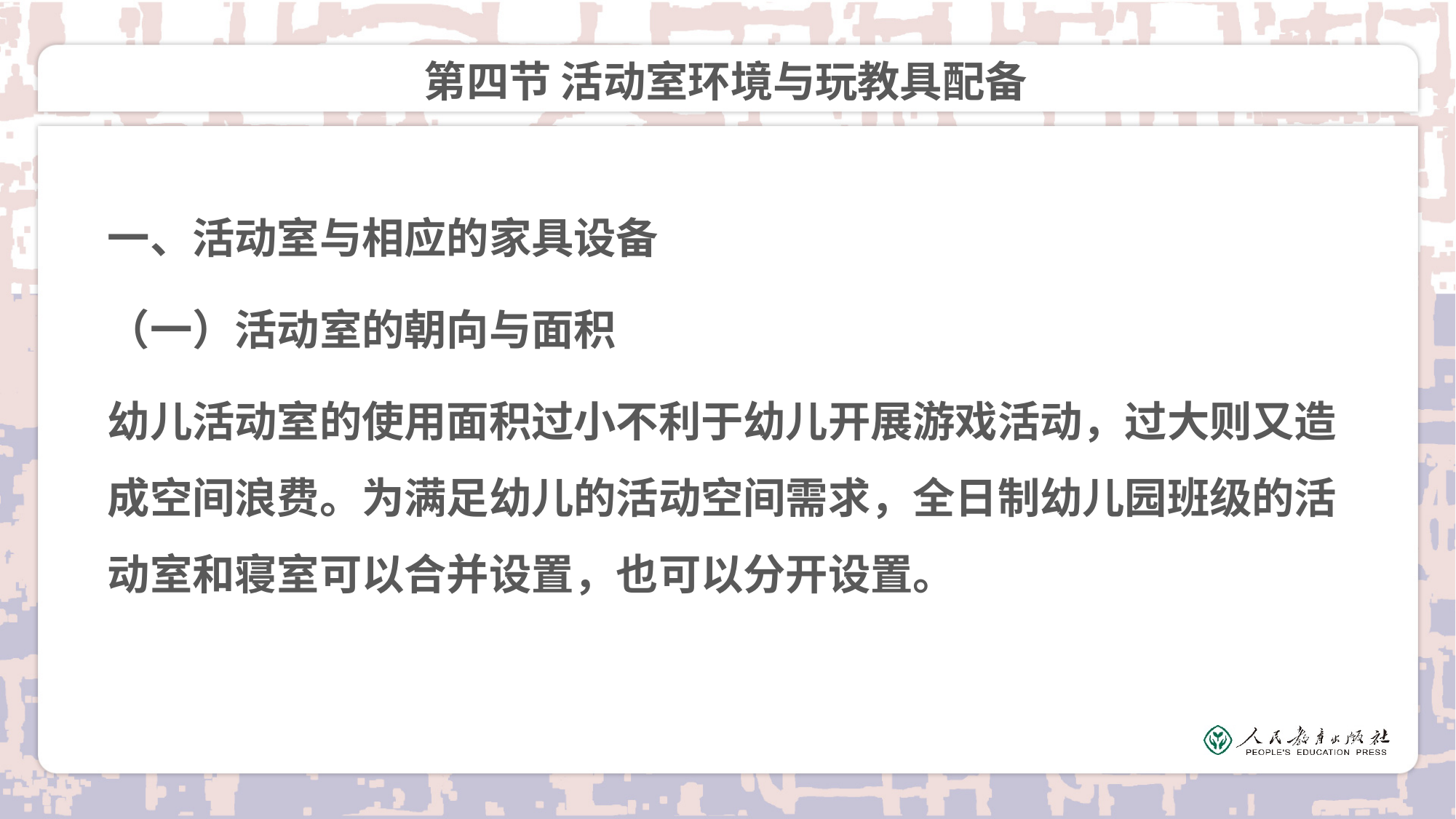

# 第四节 活动室环境与玩教具配备
一、活动室与相应的家具设备
（一）活动室的朝向与面积
幼儿活动室的使用面积过小不利于幼儿开展游戏活动，过大则又造成空间浪费。为满足幼儿的活动空间需求，全日制幼儿园班级的活动室和寝室可以合并设置，也可以分开设置。